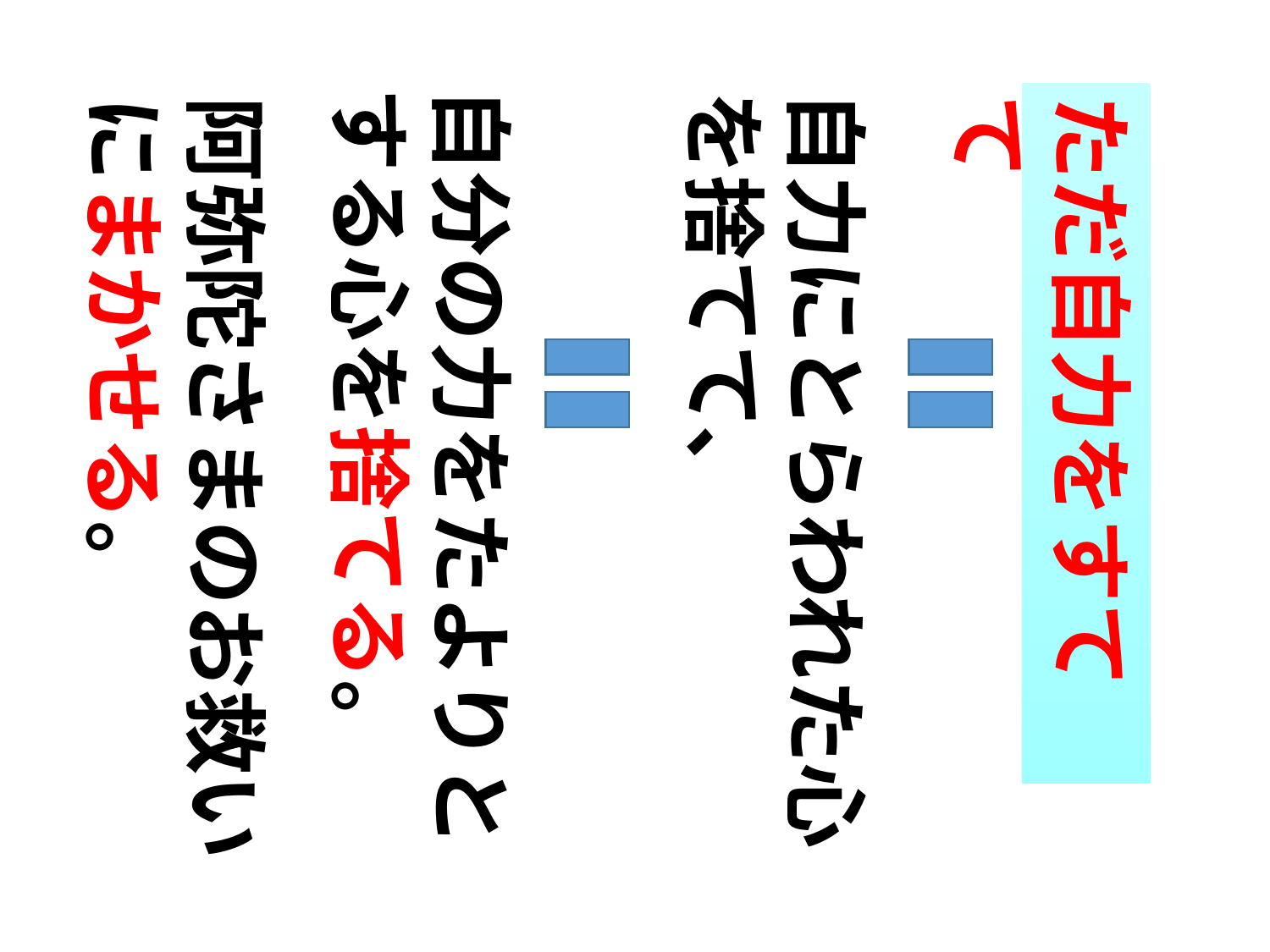

自分の力をたよりとする心を捨てる。
自力にとらわれた心を捨てて、
ただ自力をすてて
阿弥陀さまのお救いにまかせる。